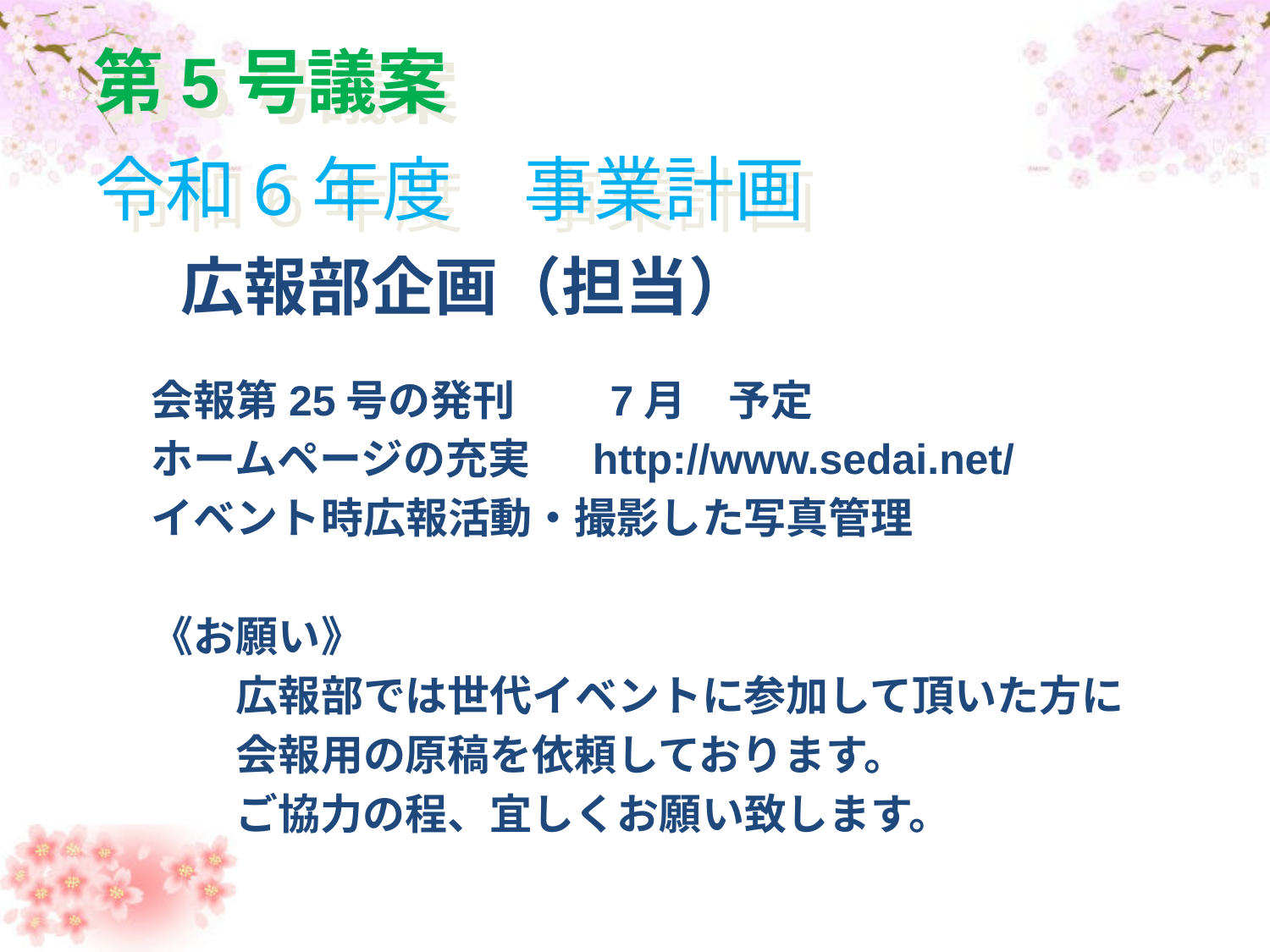

第5号議案
	令和6年度　事業計画

広報部企画（担当）
会報第25号の発刊　　7月　予定
ホームページの充実 　http://www.sedai.net/
イベント時広報活動・撮影した写真管理

《お願い》
　　広報部では世代イベントに参加して頂いた方に
　　会報用の原稿を依頼しております。
　　ご協力の程、宜しくお願い致します。